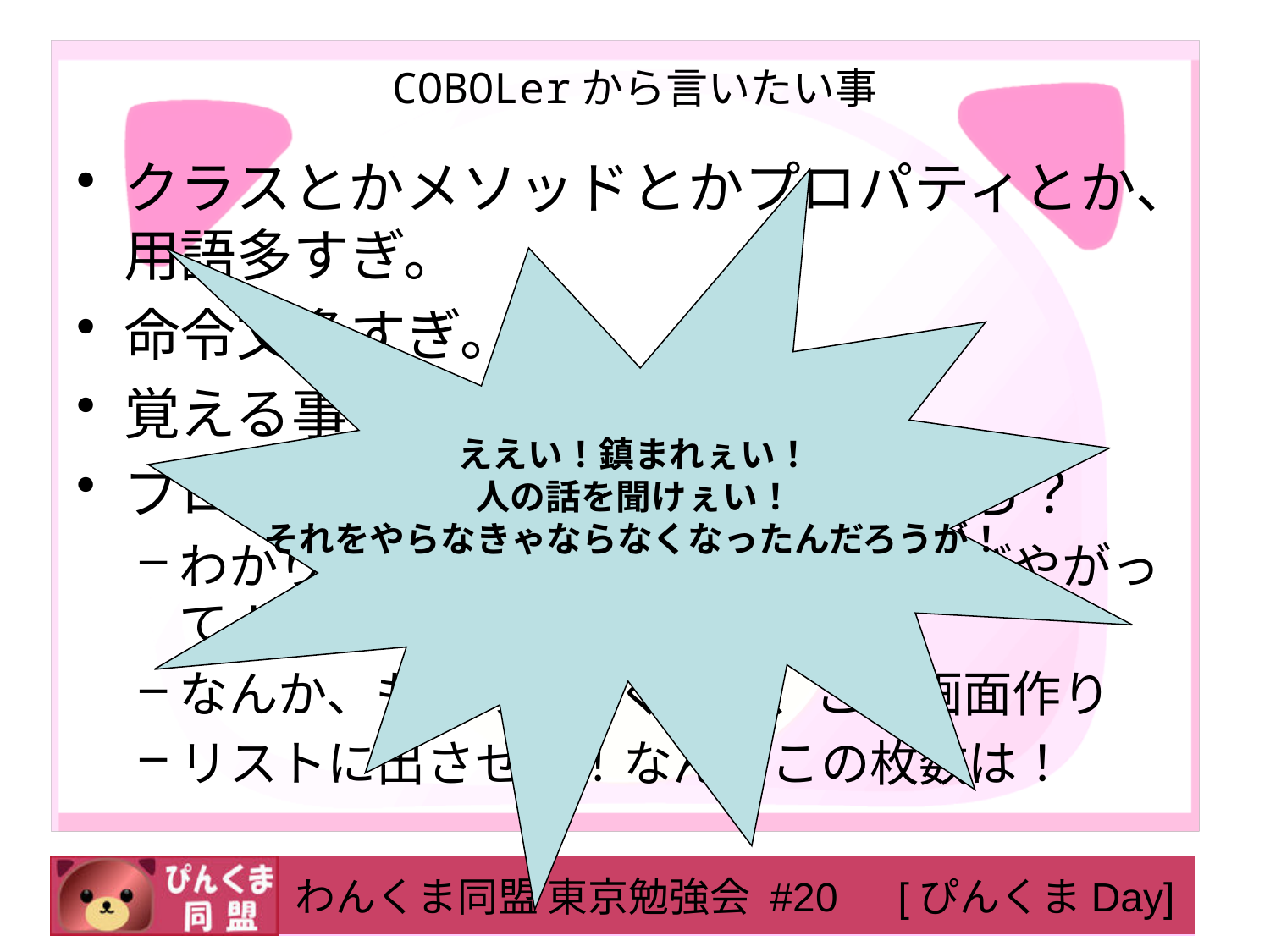

# COBOLerから言いたい事
クラスとかメソッドとかプロパティとか、用語多すぎ。
命令文多すぎ。
覚える事多すぎ。
プログラムは１ファイルでガチだろ？
わかりにくいよ、あっちこっちに飛びやがって！
なんか、もうめんどくせぇ、この画面作り
リストに出させろ！なんだこの枚数は！

ええい！鎮まれぇい！
人の話を聞けぇい！
それをやらなきゃならなくなったんだろうが！